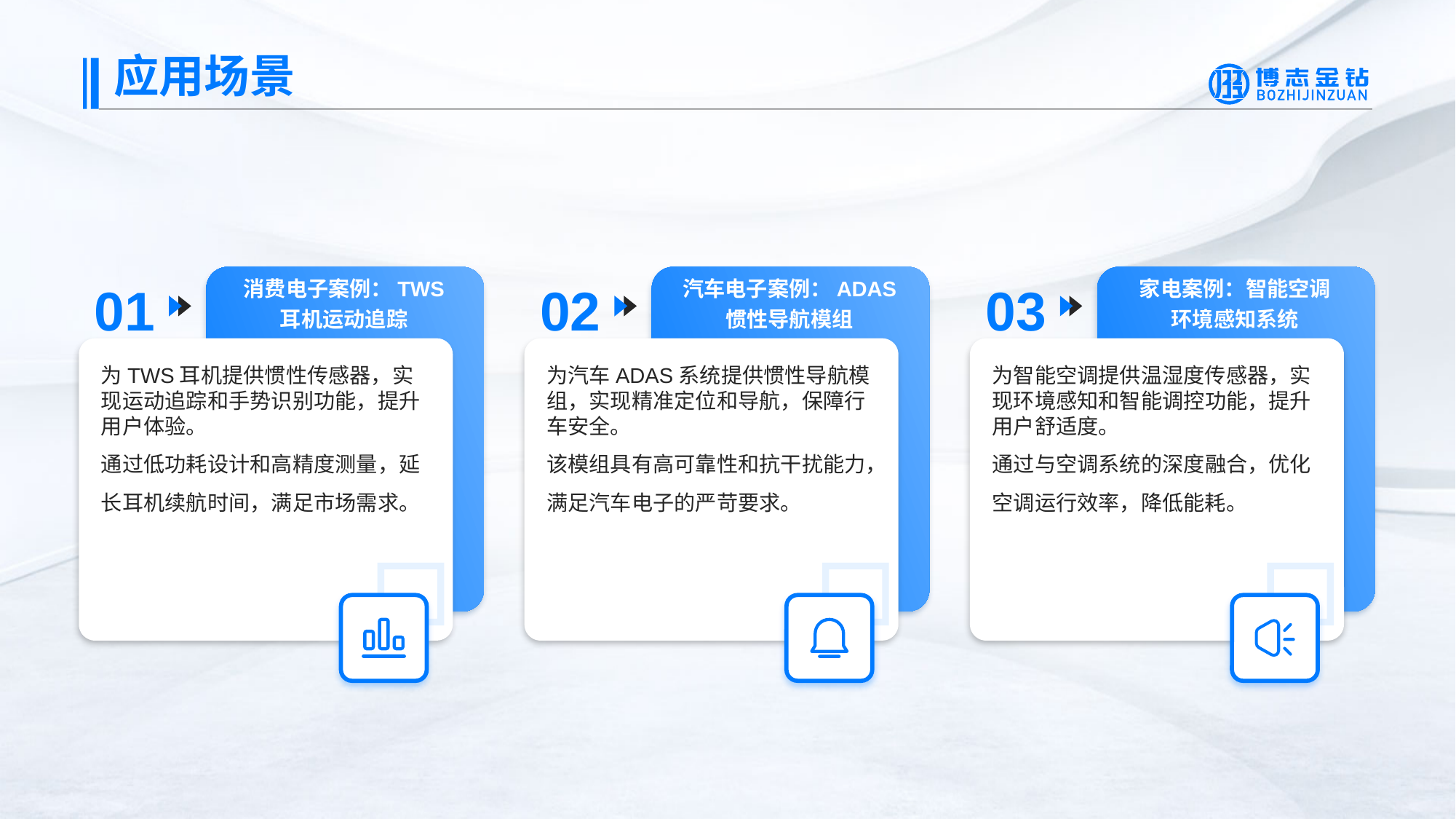

应用场景

01
02
03

消费电子案例：TWS
耳机运动追踪
汽车电子案例：ADAS
惯性导航模组
家电案例：智能空调
环境感知系统

为TWS耳机提供惯性传感器，实现运动追踪和手势识别功能，提升用户体验。
通过低功耗设计和高精度测量，延长耳机续航时间，满足市场需求。
为汽车ADAS系统提供惯性导航模组，实现精准定位和导航，保障行车安全。
该模组具有高可靠性和抗干扰能力，满足汽车电子的严苛要求。
为智能空调提供温湿度传感器，实现环境感知和智能调控功能，提升用户舒适度。
通过与空调系统的深度融合，优化空调运行效率，降低能耗。